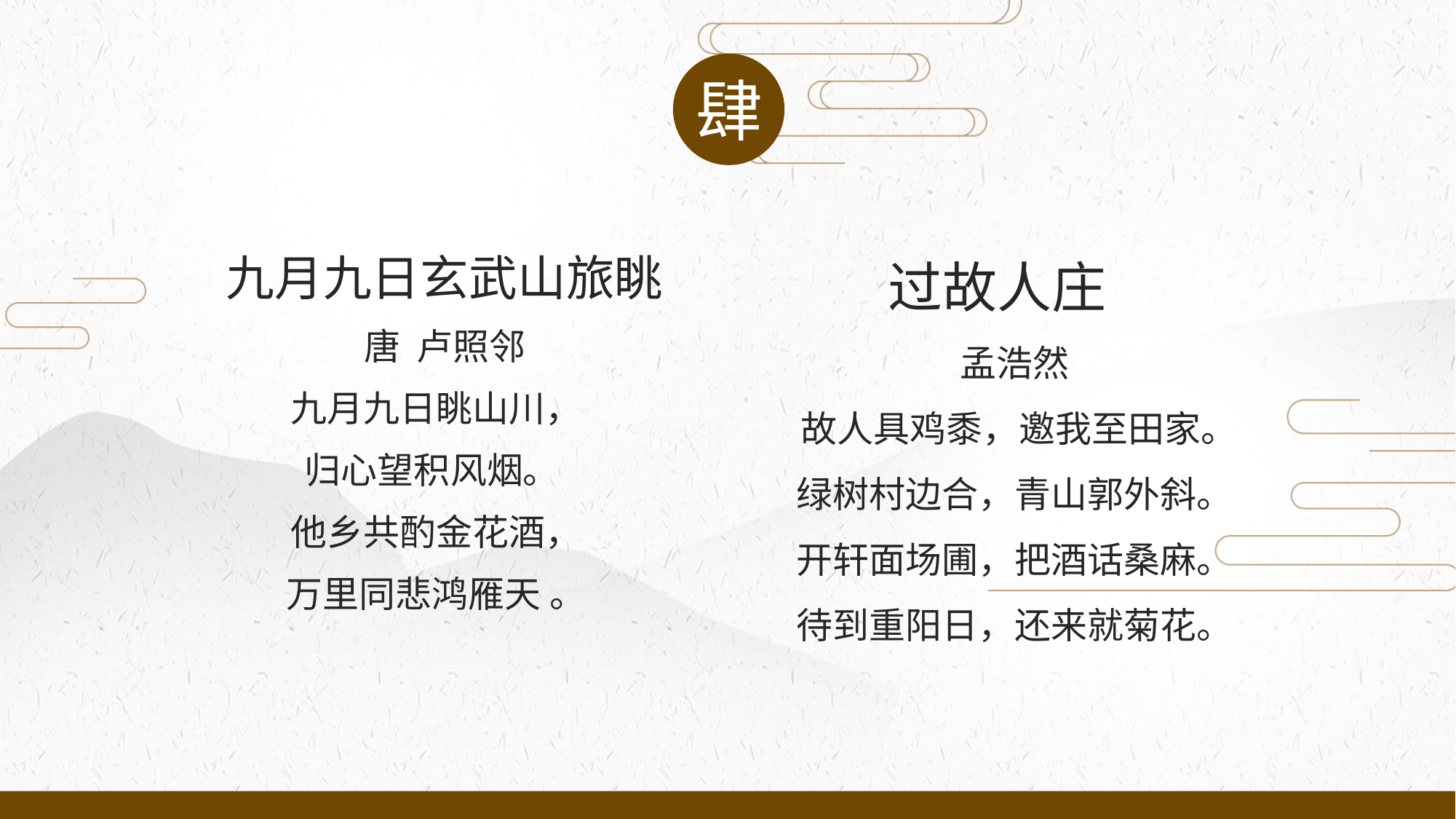

肆
 过故人庄
孟浩然
故人具鸡黍，邀我至田家。
绿树村边合，青山郭外斜。
开轩面场圃，把酒话桑麻。
待到重阳日，还来就菊花。
 九月九日玄武山旅眺
 唐  卢照邻
九月九日眺山川，
归心望积风烟。
他乡共酌金花酒，
万里同悲鸿雁天 。